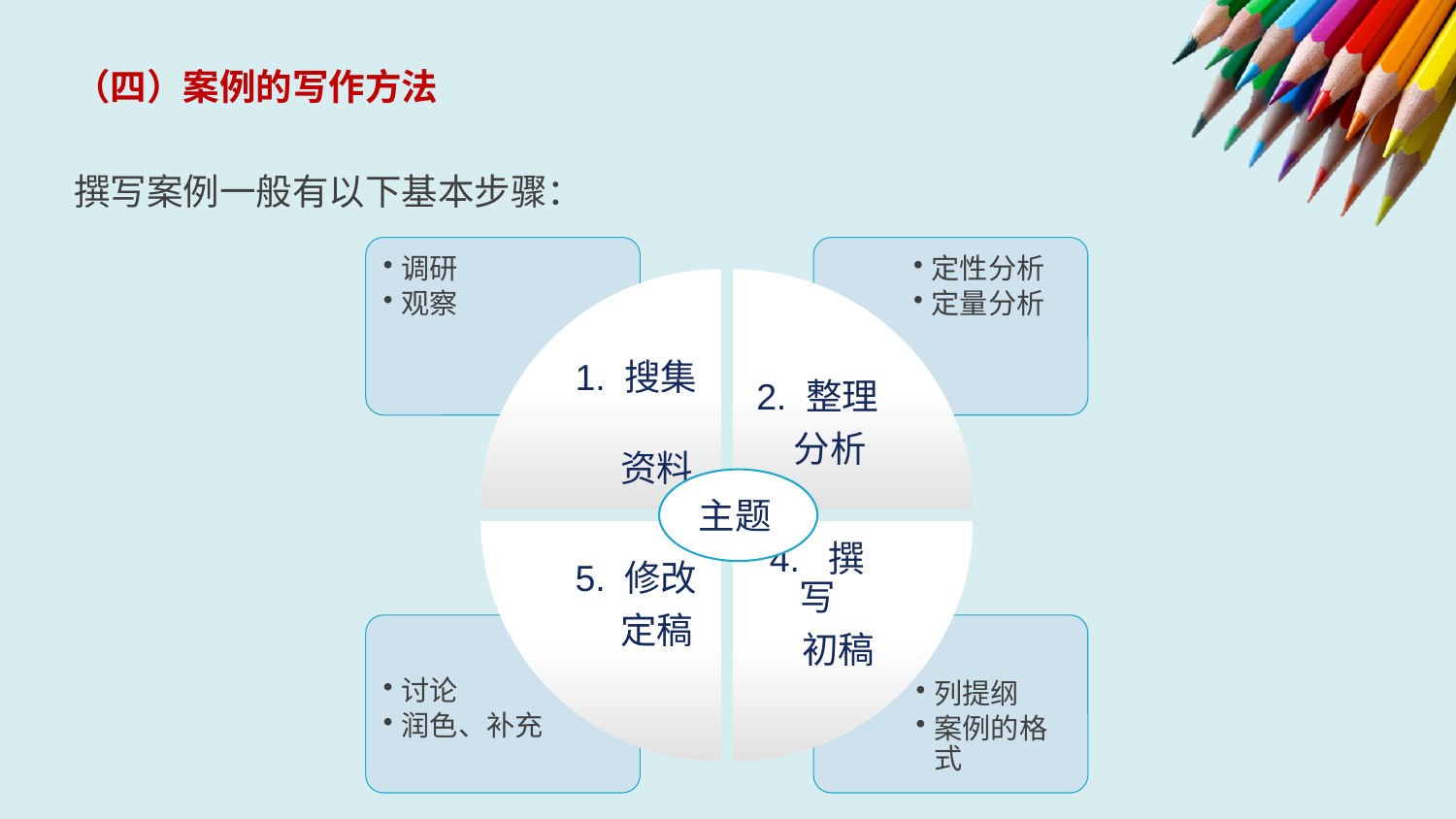

# （四）案例的写作方法 撰写案例一般有以下基本步骤：
列提纲
案例的格式
讨论
润色、补充
定性分析
定量分析
调研
观察
1. 搜集
    资料
2. 整理
  分析
4.  撰写
    初稿
5. 修改
    定稿

  主题